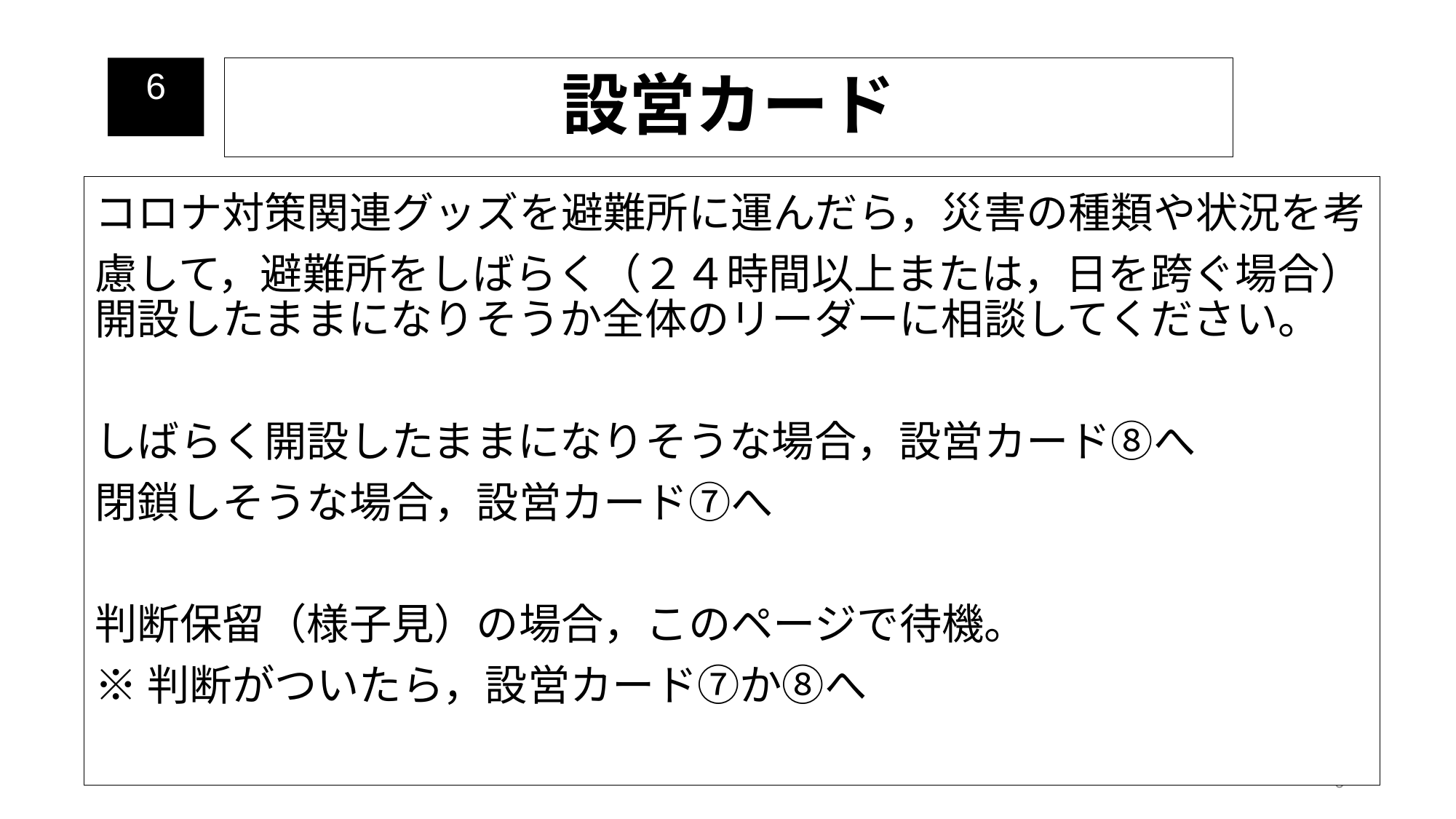

6
設営カード
コロナ対策関連グッズを避難所に運んだら，災害の種類や状況を考
慮して，避難所をしばらく（２４時間以上または，日を跨ぐ場合）開設したままになりそうか全体のリーダーに相談してください。

しばらく開設したままになりそうな場合，設営カード⑧へ
閉鎖しそうな場合，設営カード⑦へ

判断保留（様子見）の場合，このページで待機。
※判断がついたら，設営カード⑦か⑧へ

6